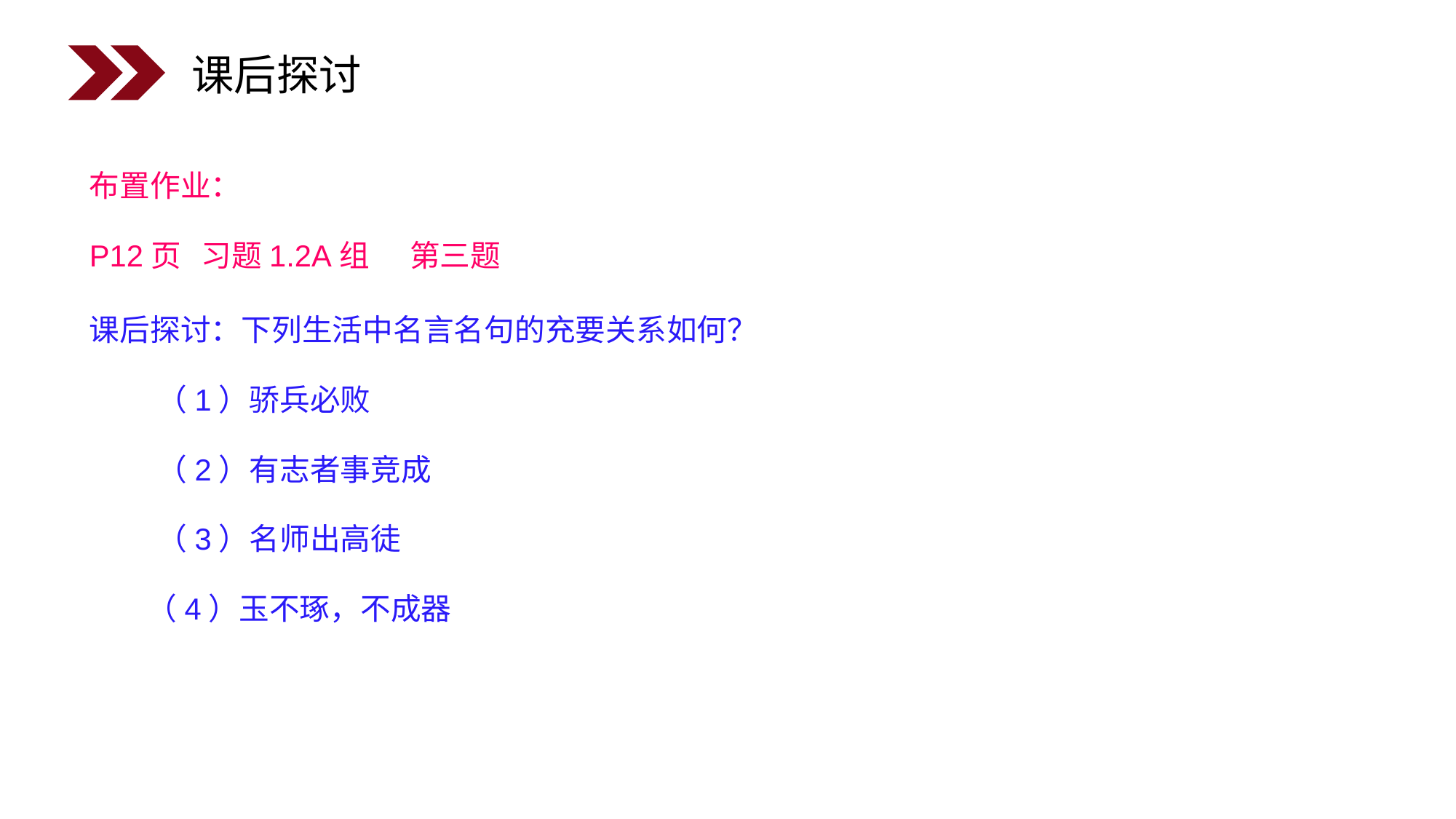

课后探讨
布置作业：
P12页   习题1.2A组      第三题
课后探讨：下列生活中名言名句的充要关系如何？
　　 （1）骄兵必败
　　 （2）有志者事竞成
　　 （3）名师出高徒
　    （4）玉不琢，不成器